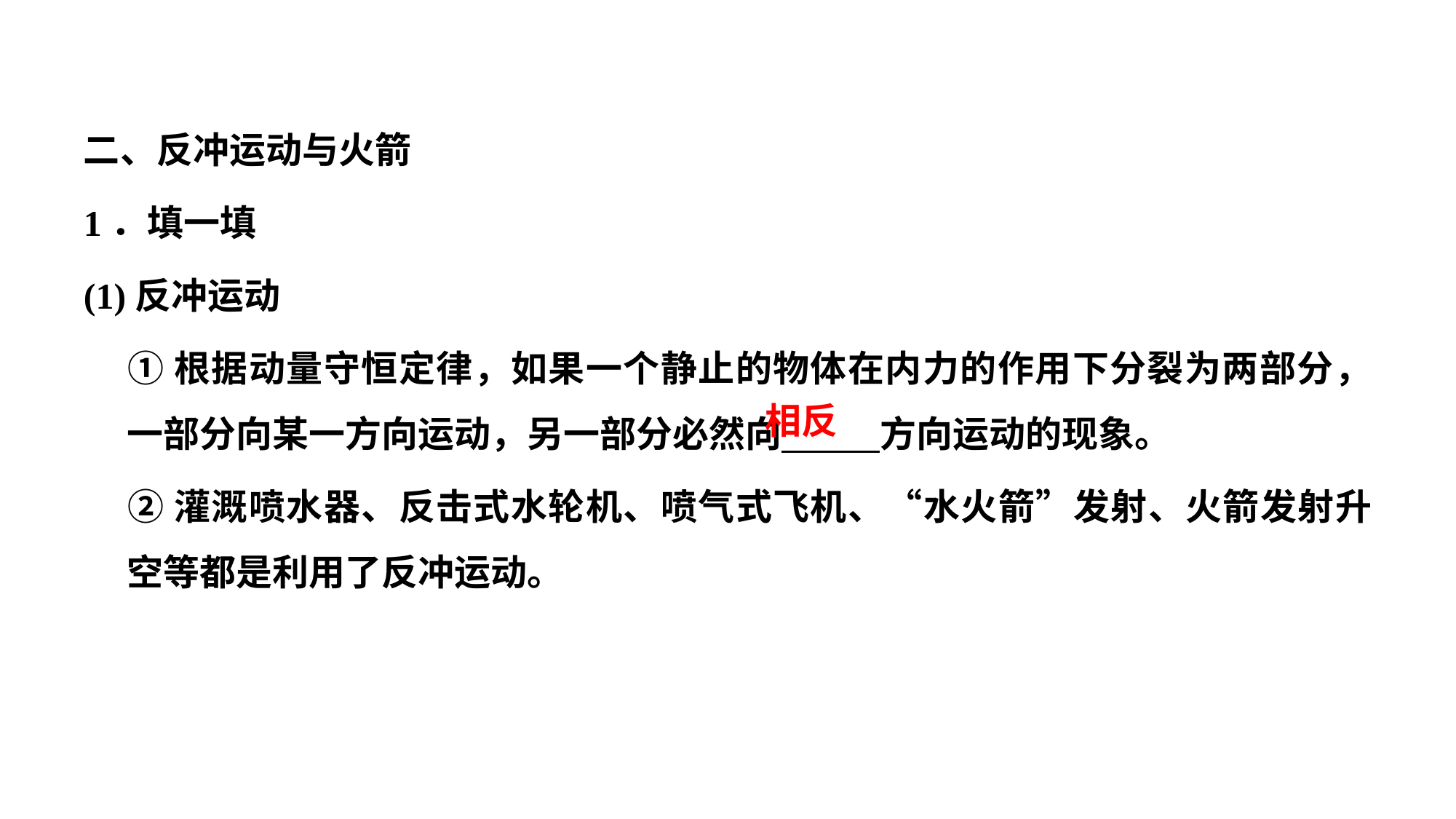

二、反冲运动与火箭
1．填一填
(1)反冲运动
	①根据动量守恒定律，如果一个静止的物体在内力的作用下分裂为两部分，一部分向某一方向运动，另一部分必然向            方向运动的现象。
	②灌溉喷水器、反击式水轮机、喷气式飞机、“水火箭”发射、火箭发射升空等都是利用了反冲运动。

相反